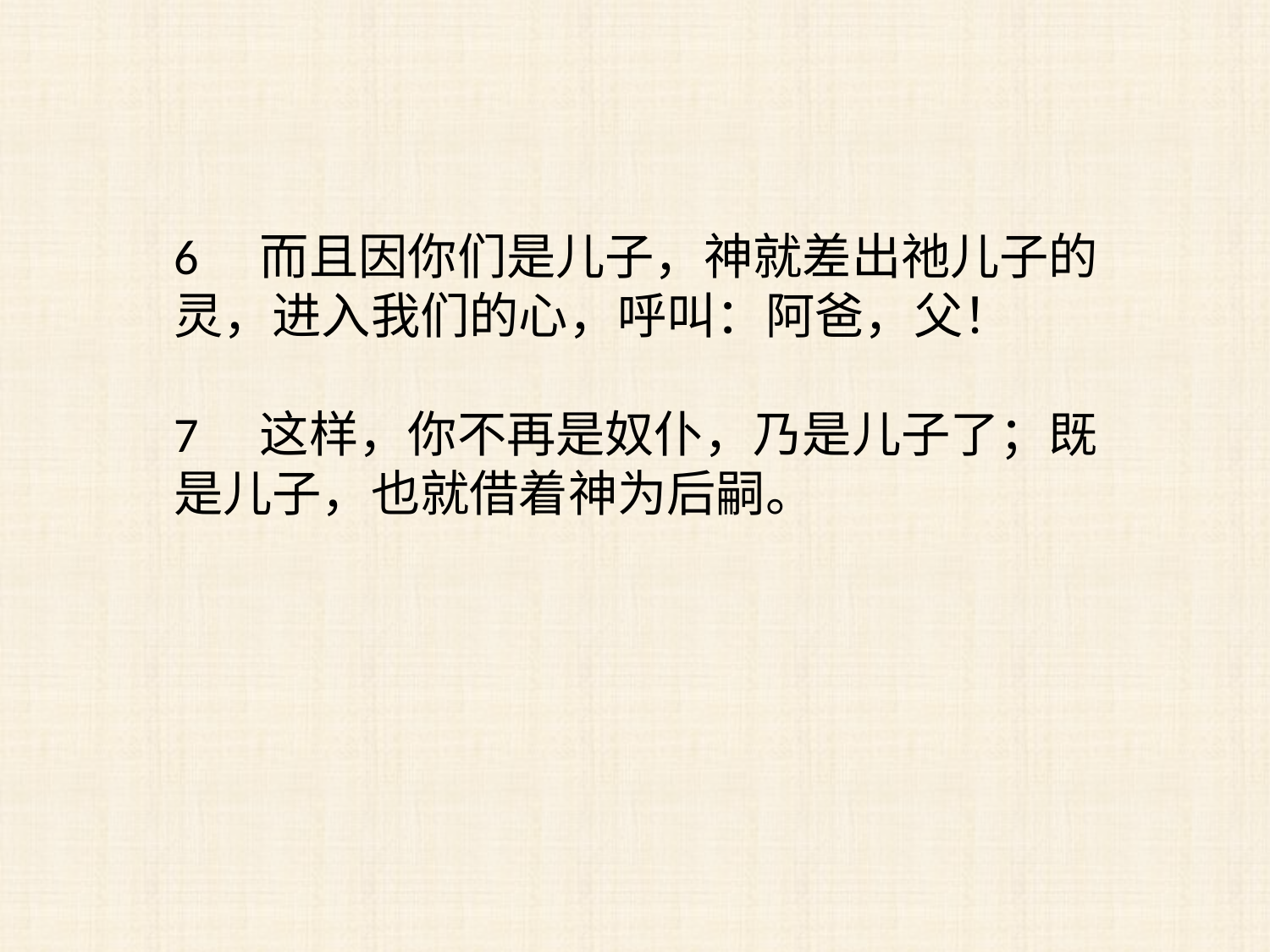

6　而且因你们是儿子，神就差出祂儿子的灵，进入我们的心，呼叫：阿爸，父！

7　这样，你不再是奴仆，乃是儿子了；既是儿子，也就借着神为后嗣。